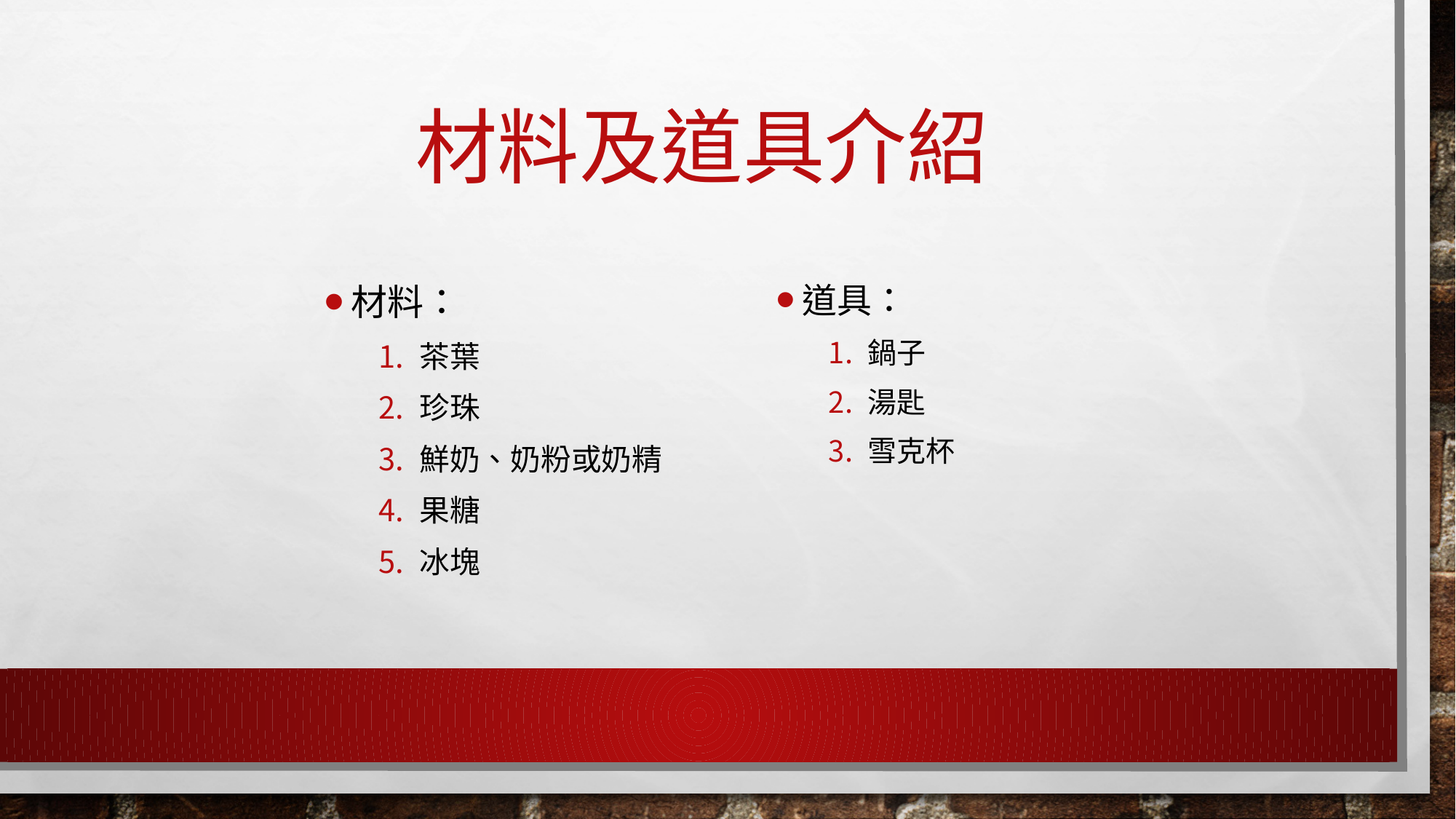

# 材料及道具介紹
材料：
茶葉
珍珠
鮮奶、奶粉或奶精
果糖
冰塊
道具：
鍋子
湯匙
雪克杯